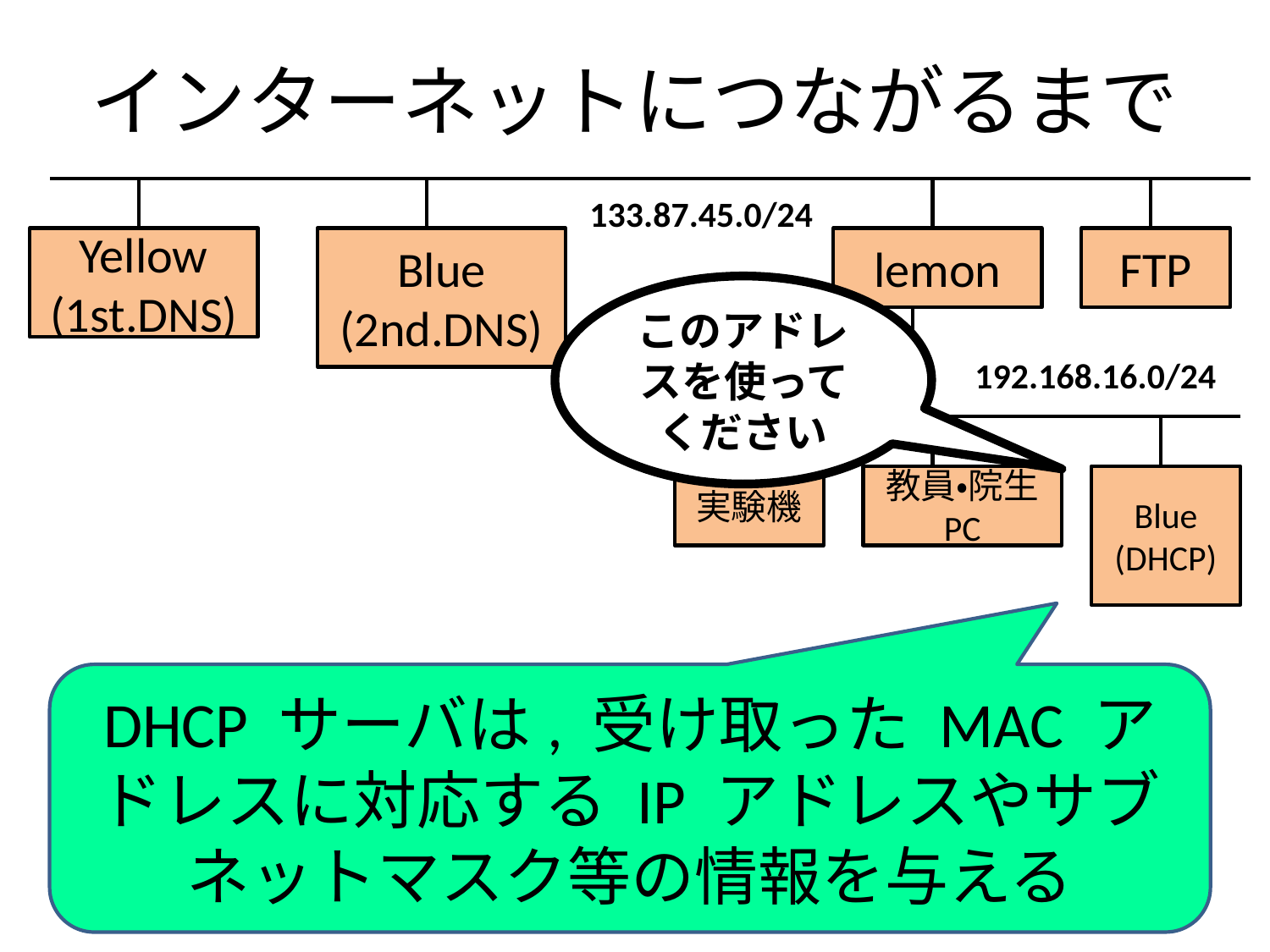

# インターネットにつながるまで
133.87.45.0/24
Yellow
(1st.DNS)
Blue
(2nd.DNS)
lemon
FTP
このアドレスを使ってください
192.168.16.0/24
実験機
教員・院生 PC
Blue (DHCP)
DHCP サーバは, 受け取った MAC アドレスに対応する IP アドレスやサブネットマスク等の情報を与える